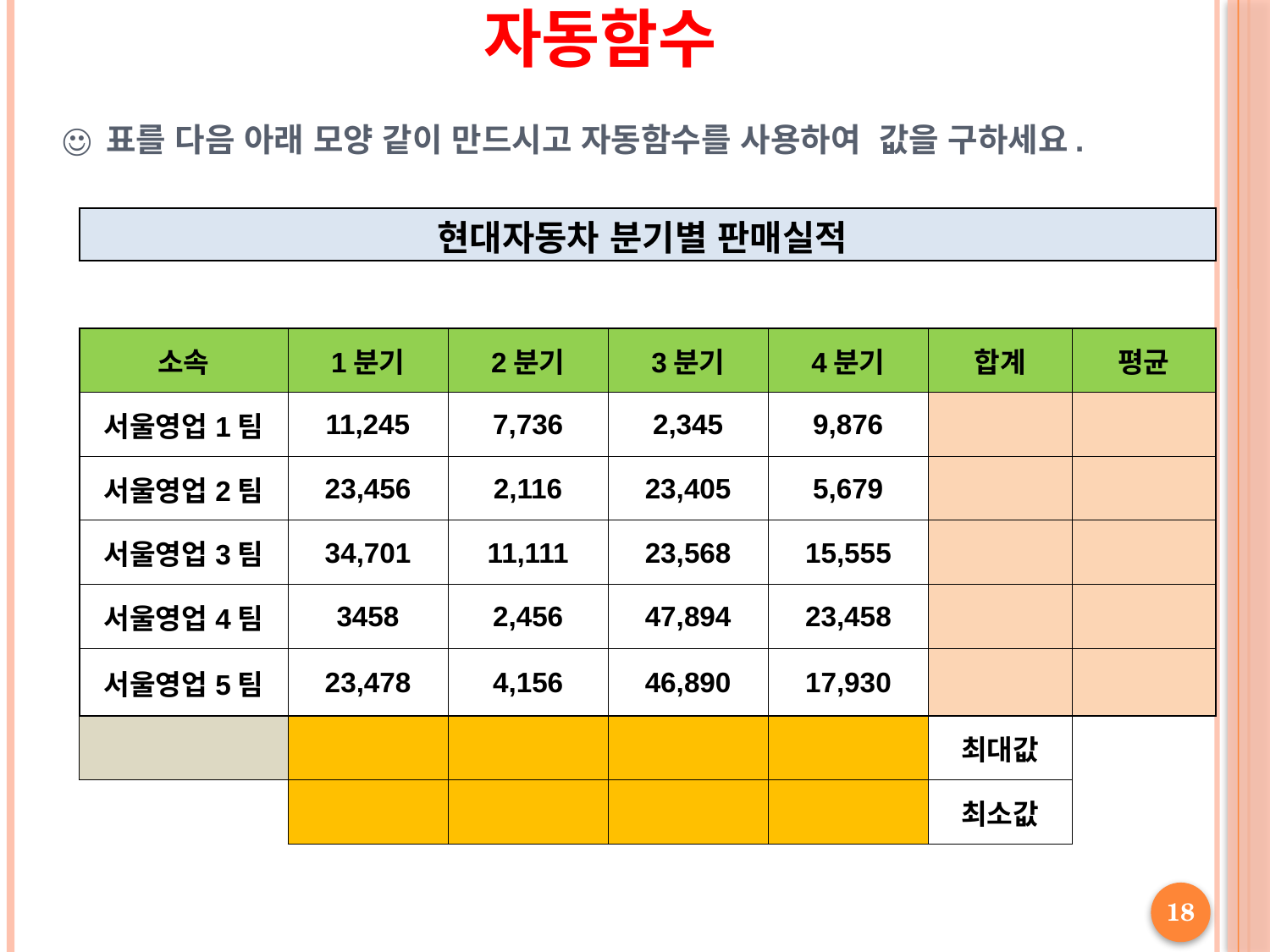

자동함수
☺ 표를 다음 아래 모양 같이 만드시고 자동함수를 사용하여  값을 구하세요.
| 현대자동차 분기별 판매실적 |  |  |  |  |  |  |
| --- | --- | --- | --- | --- | --- | --- |
|  |  |  |  |  |  |  |
| 소속 | 1분기 | 2분기 | 3분기 | 4분기 | 합계 | 평균 |
| 서울영업1팀 | 11,245 | 7,736 | 2,345 | 9,876 |  |  |
| 서울영업2팀 | 23,456 | 2,116 | 23,405 | 5,679 |  |  |
| 서울영업3팀 | 34,701 | 11,111 | 23,568 | 15,555 |  |  |
| 서울영업4팀 | 3458 | 2,456 | 47,894 | 23,458 |  |  |
| 서울영업5팀 | 23,478 | 4,156 | 46,890 | 17,930 |  |  |
|  |  |  |  |  | 최대값 |  |
|  |  |  |  |  | 최소값 |  |
www.pjthe3.com
18